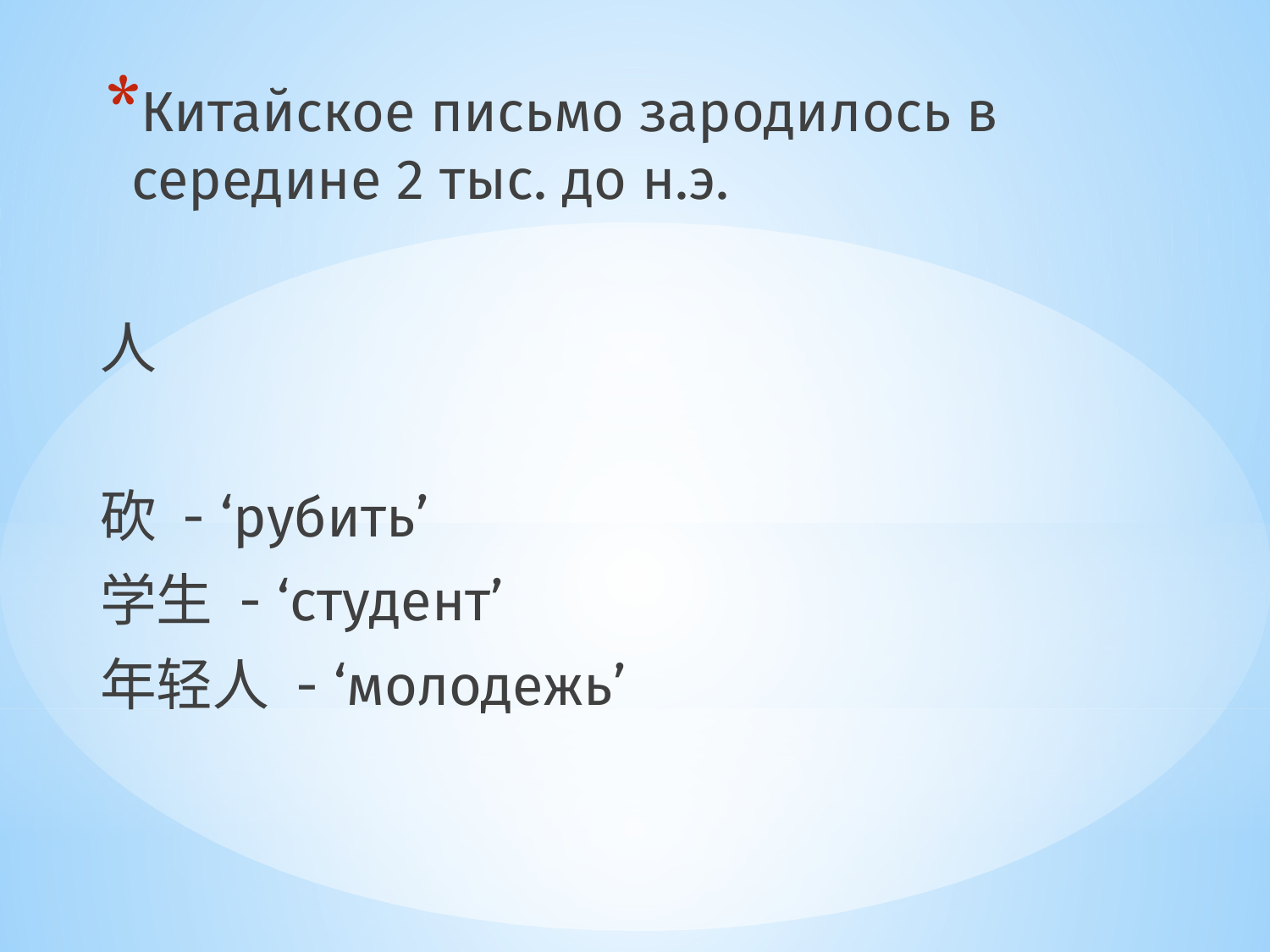

Китайское письмо зародилось в середине 2 тыс. до н.э.

人

砍 - ‘рубить’
学生 - ‘студент’
年轻人 - ‘молодежь’